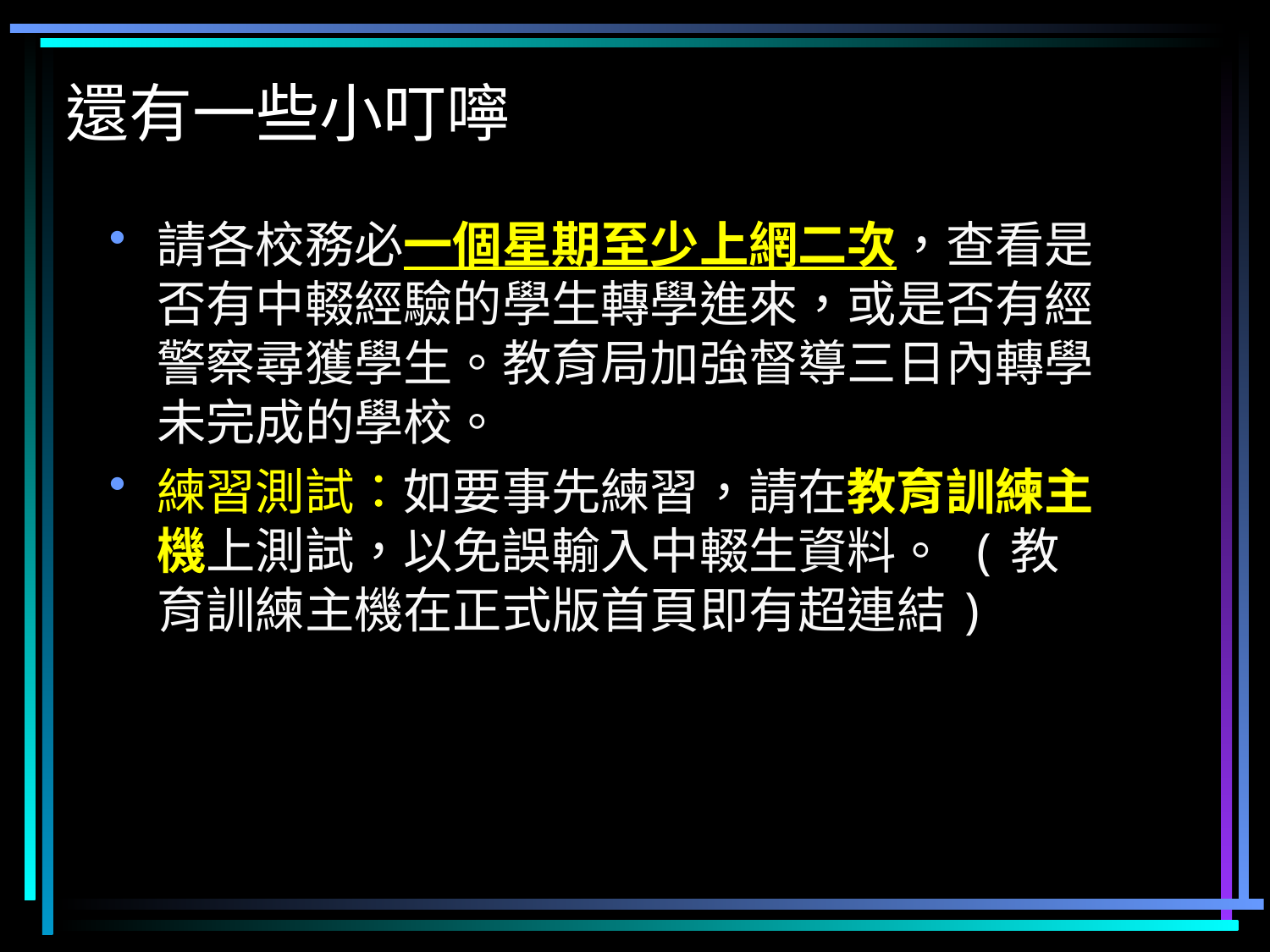

還有一些小叮嚀
請各校務必一個星期至少上網二次，查看是否有中輟經驗的學生轉學進來，或是否有經警察尋獲學生。教育局加強督導三日內轉學未完成的學校。
練習測試：如要事先練習，請在教育訓練主機上測試，以免誤輸入中輟生資料。 (教育訓練主機在正式版首頁即有超連結)